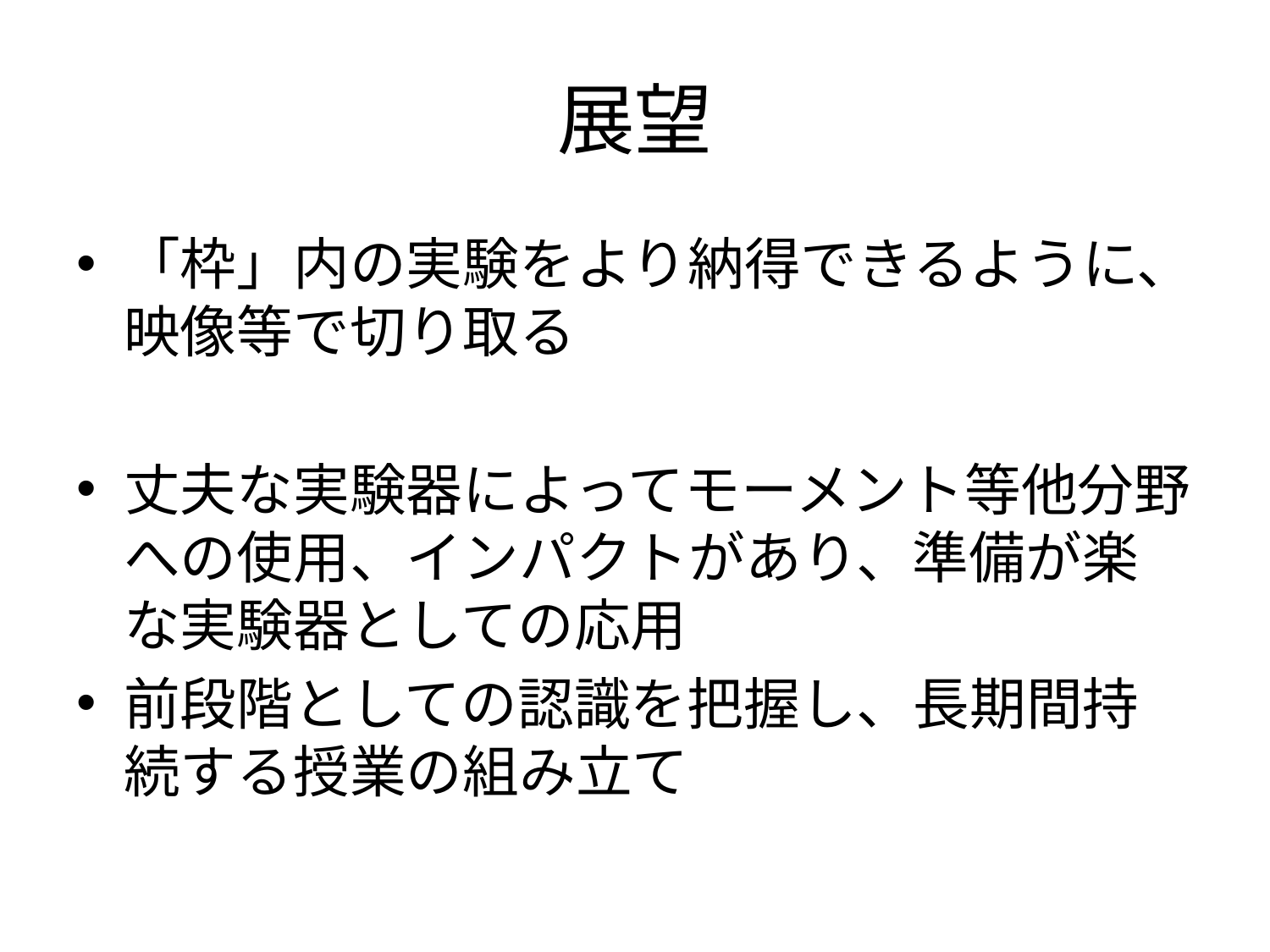

# 展望
「枠」内の実験をより納得できるように、映像等で切り取る

丈夫な実験器によってモーメント等他分野への使用、インパクトがあり、準備が楽な実験器としての応用
前段階としての認識を把握し、長期間持続する授業の組み立て